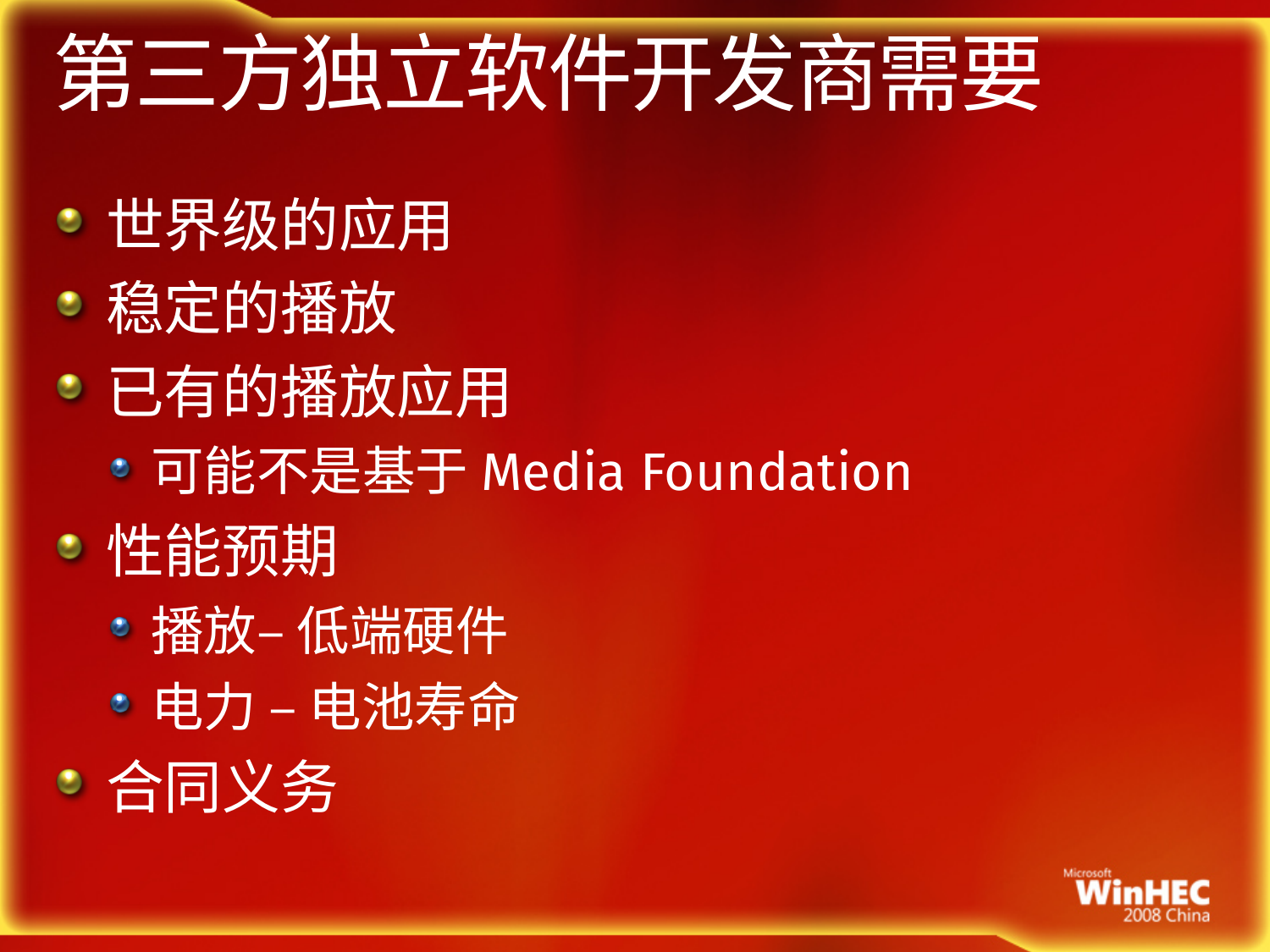

# 第三方独立软件开发商需要
世界级的应用
稳定的播放
已有的播放应用
可能不是基于Media Foundation
性能预期
播放– 低端硬件
电力 – 电池寿命
合同义务